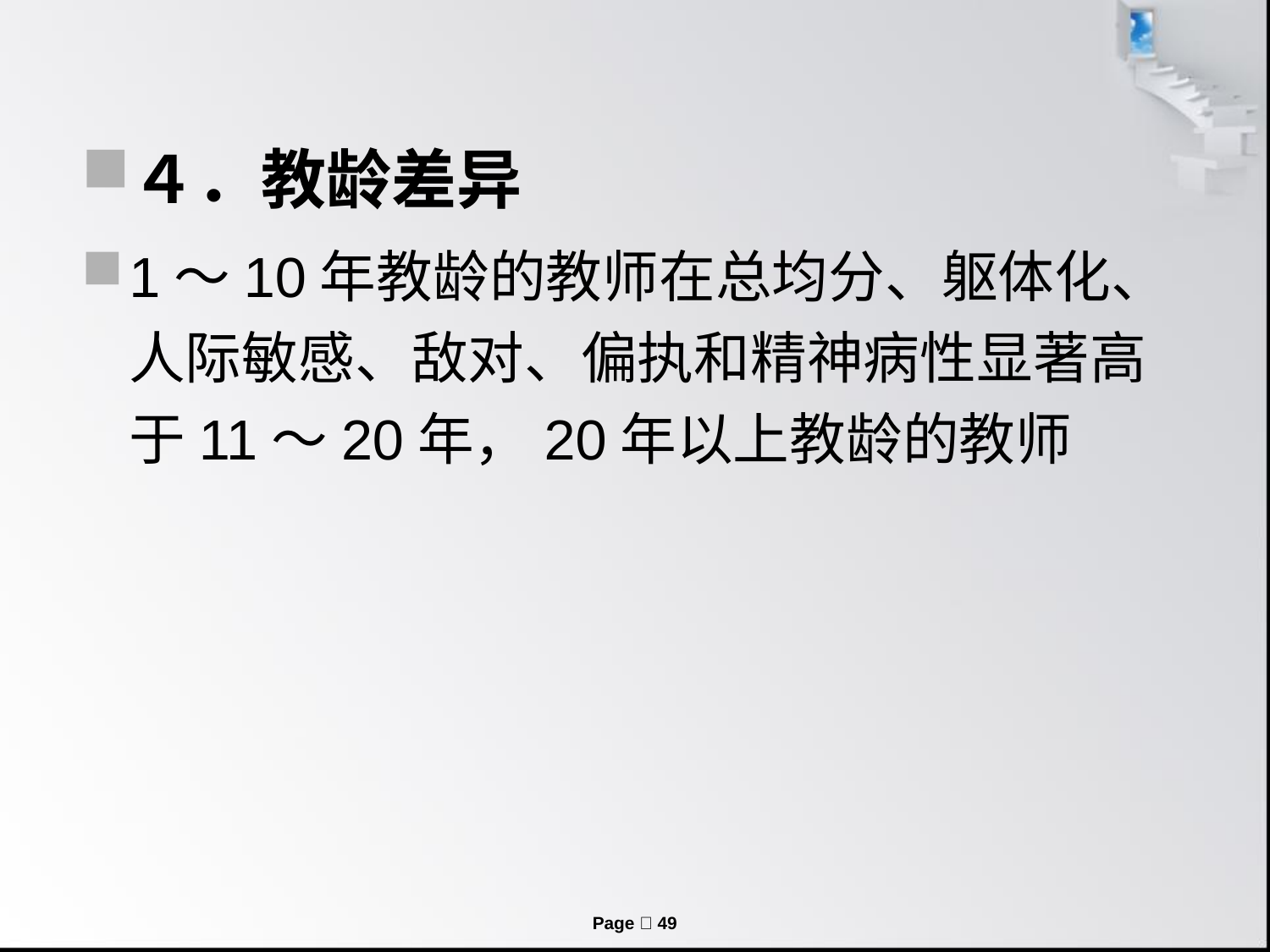

４．教龄差异
1～10年教龄的教师在总均分、躯体化、人际敏感、敌对、偏执和精神病性显著高于11～20年，20年以上教龄的教师